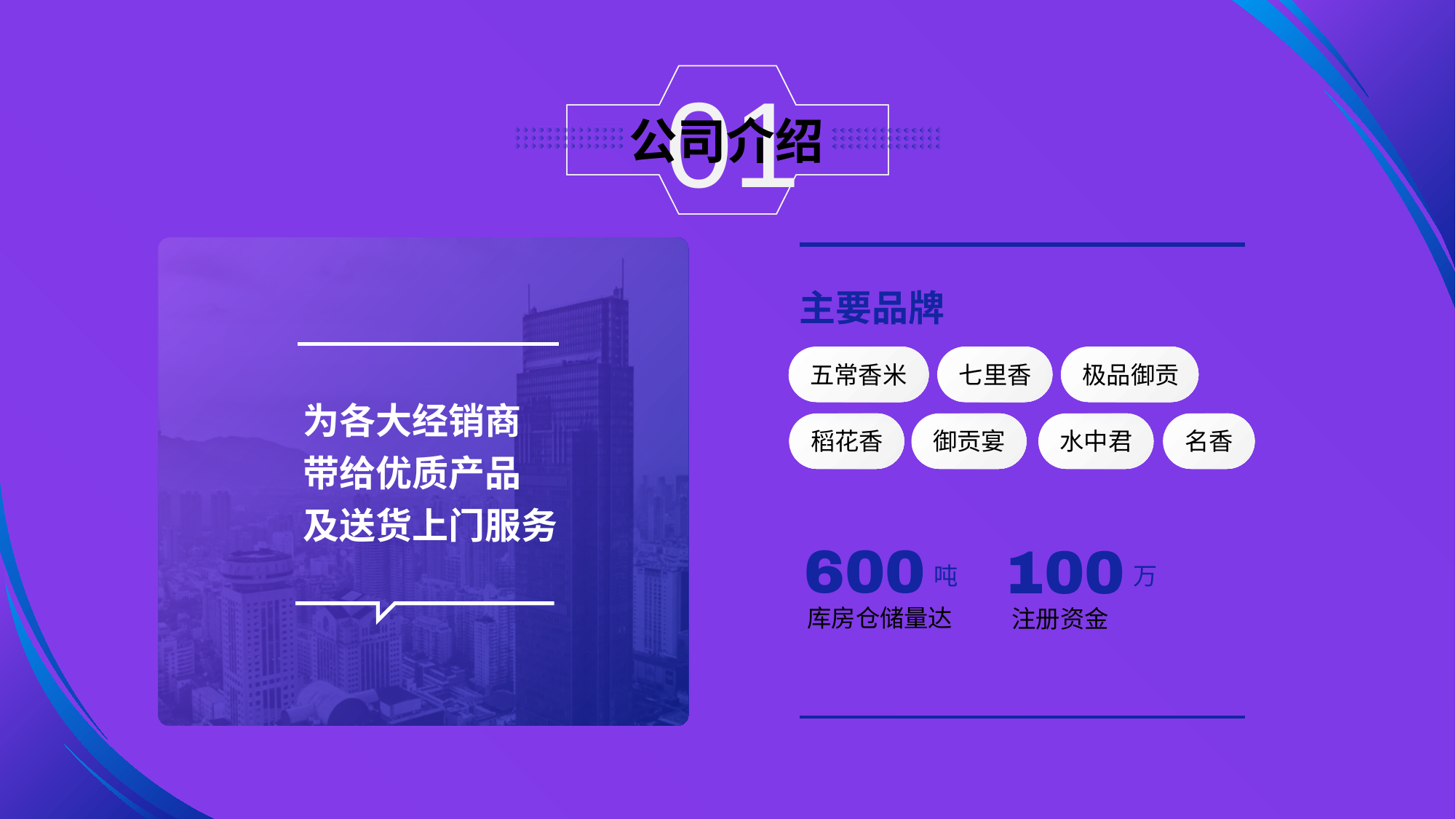

01

公司介绍

主要品牌

五常香米
七里香
极品御贡
为各大经销商
带给优质产品
及送货上门服务

稻花香
御贡宴
水中君
名香

600
100
吨
万
库房仓储量达
注册资金